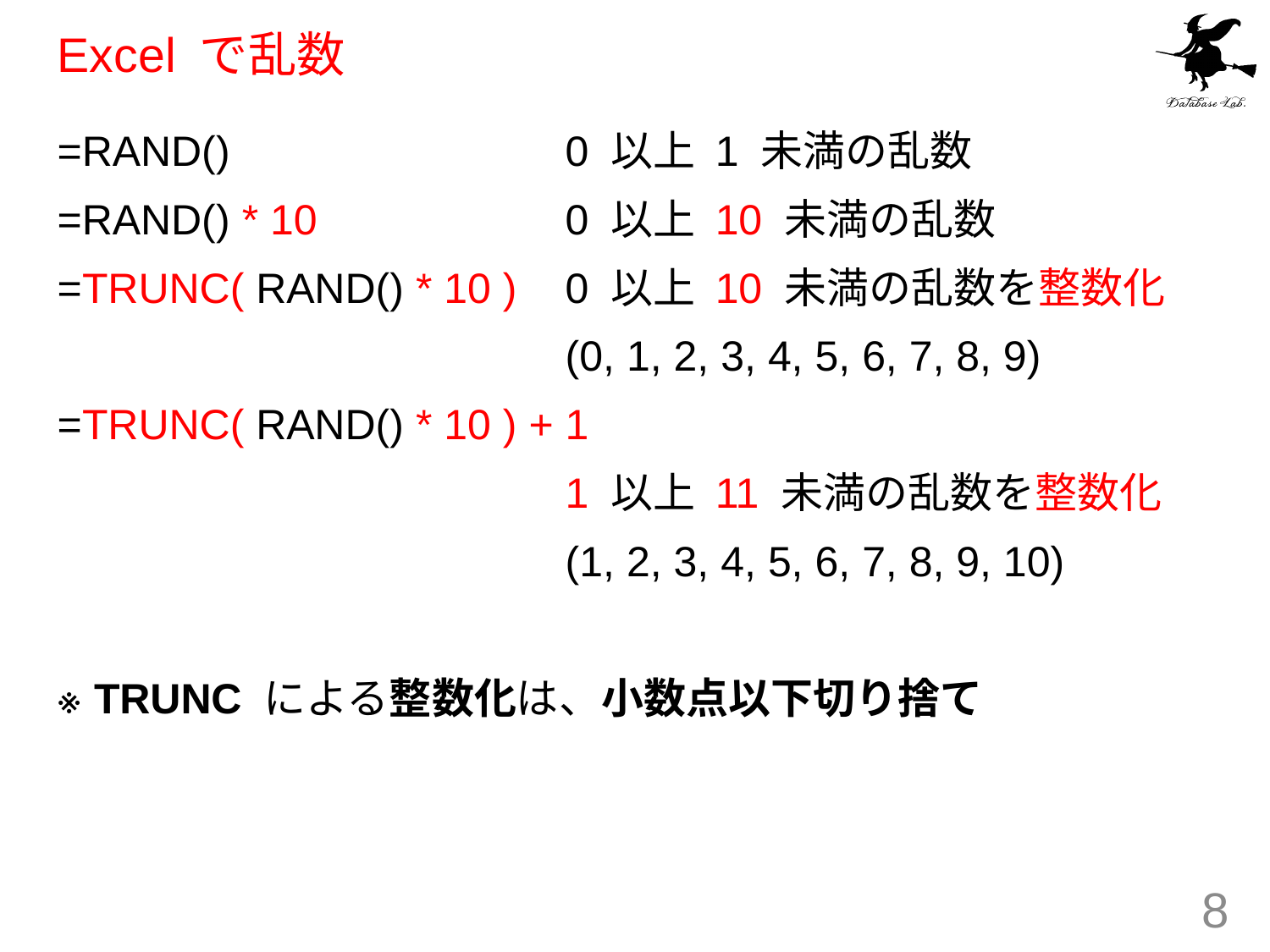

# Excel で乱数
=RAND()			0 以上 1 未満の乱数
=RAND() * 10		0 以上 10 未満の乱数
=TRUNC( RAND() * 10 )	0 以上 10 未満の乱数を整数化
　　　　　　　　　　　 	(0, 1, 2, 3, 4, 5, 6, 7, 8, 9)
=TRUNC( RAND() * 10 ) + 1
				1 以上 11 未満の乱数を整数化
　　　　　　　　　　　 	(1, 2, 3, 4, 5, 6, 7, 8, 9, 10)

※ TRUNC による整数化は、小数点以下切り捨て
8